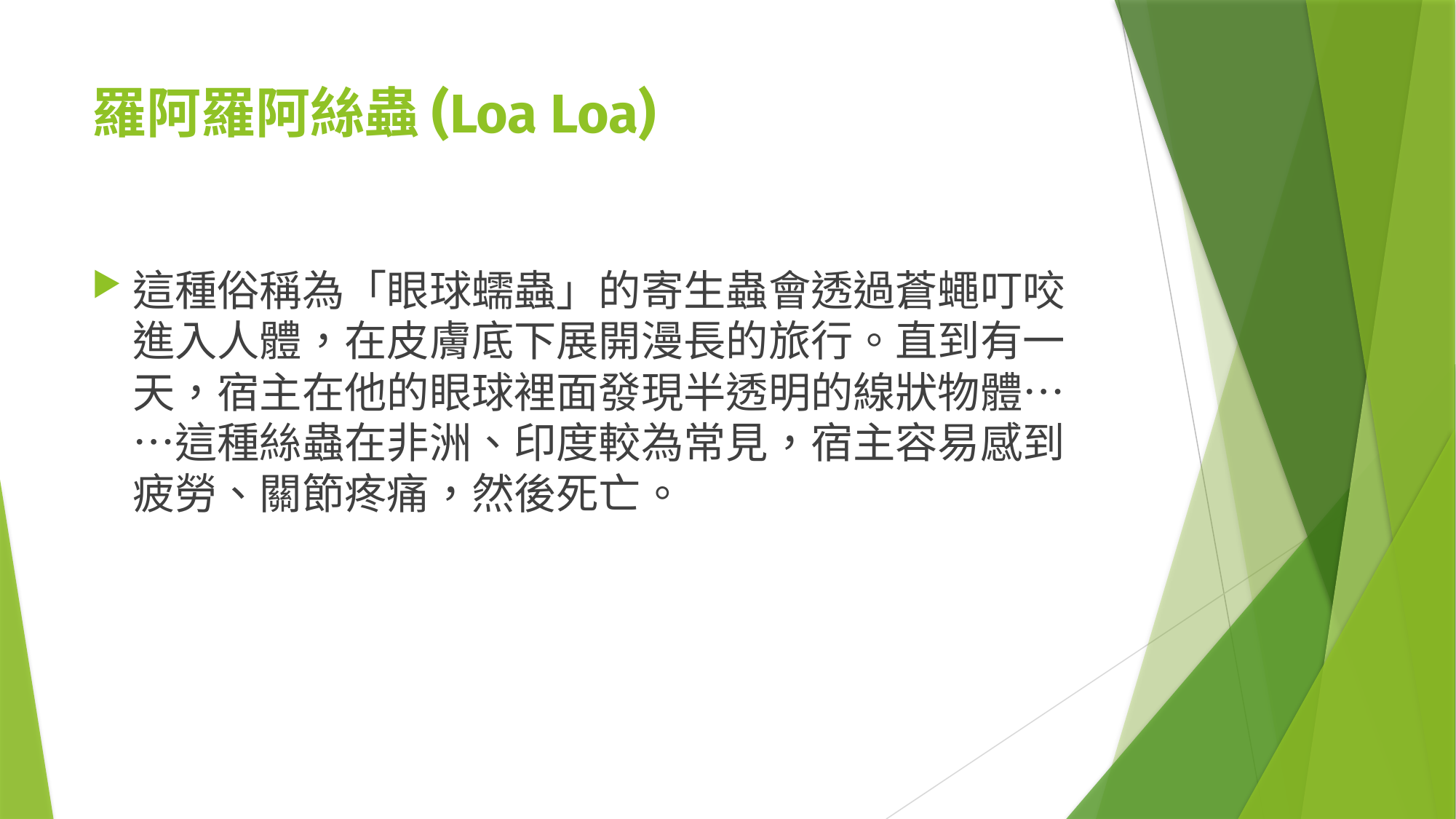

# 羅阿羅阿絲蟲(Loa Loa)
這種俗稱為「眼球蠕蟲」的寄生蟲會透過蒼蠅叮咬進入人體，在皮膚底下展開漫長的旅行。直到有一天，宿主在他的眼球裡面發現半透明的線狀物體……這種絲蟲在非洲、印度較為常見，宿主容易感到疲勞、關節疼痛，然後死亡。